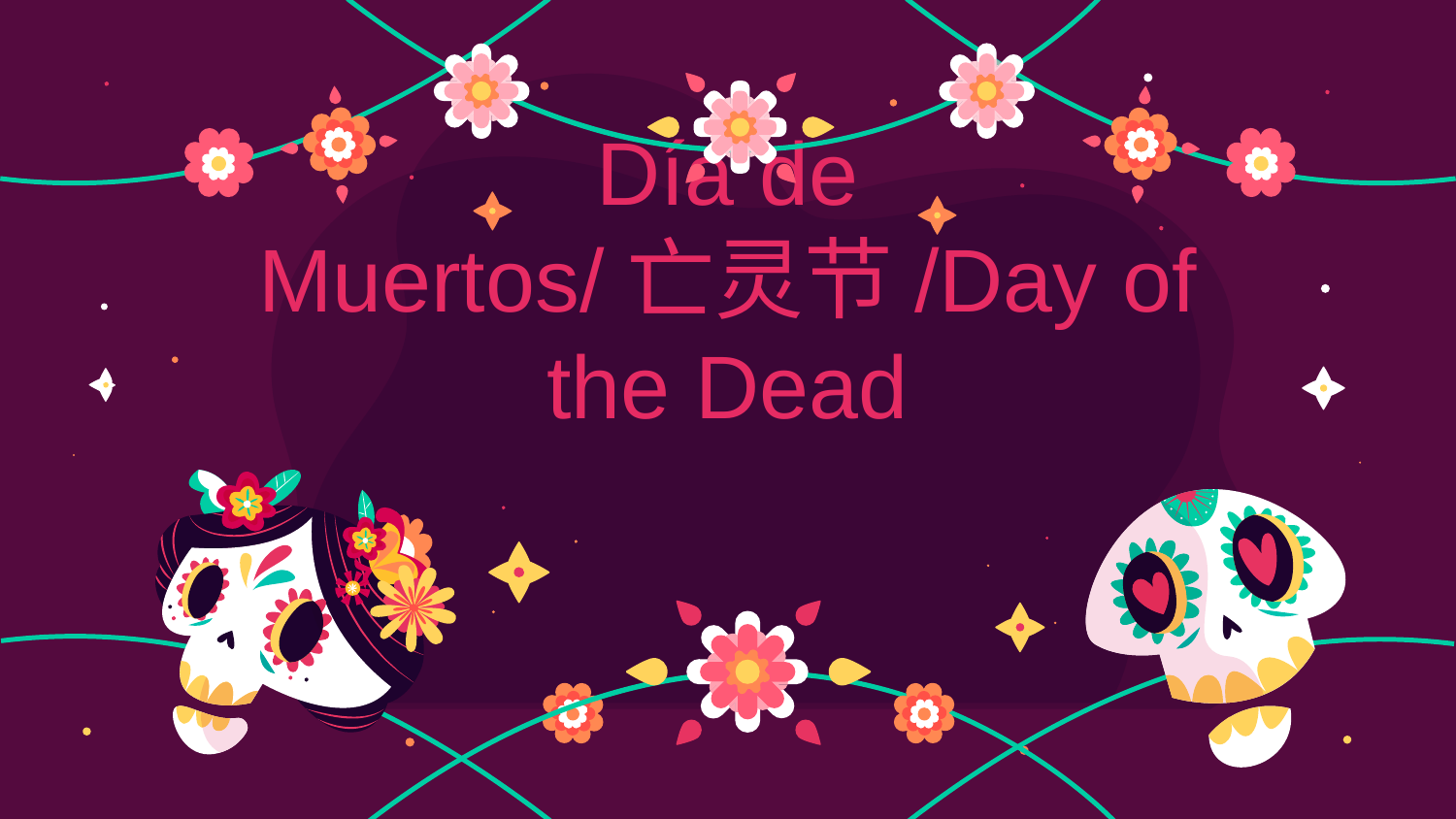

# Día de Muertos/亡灵节/Day of the Dead